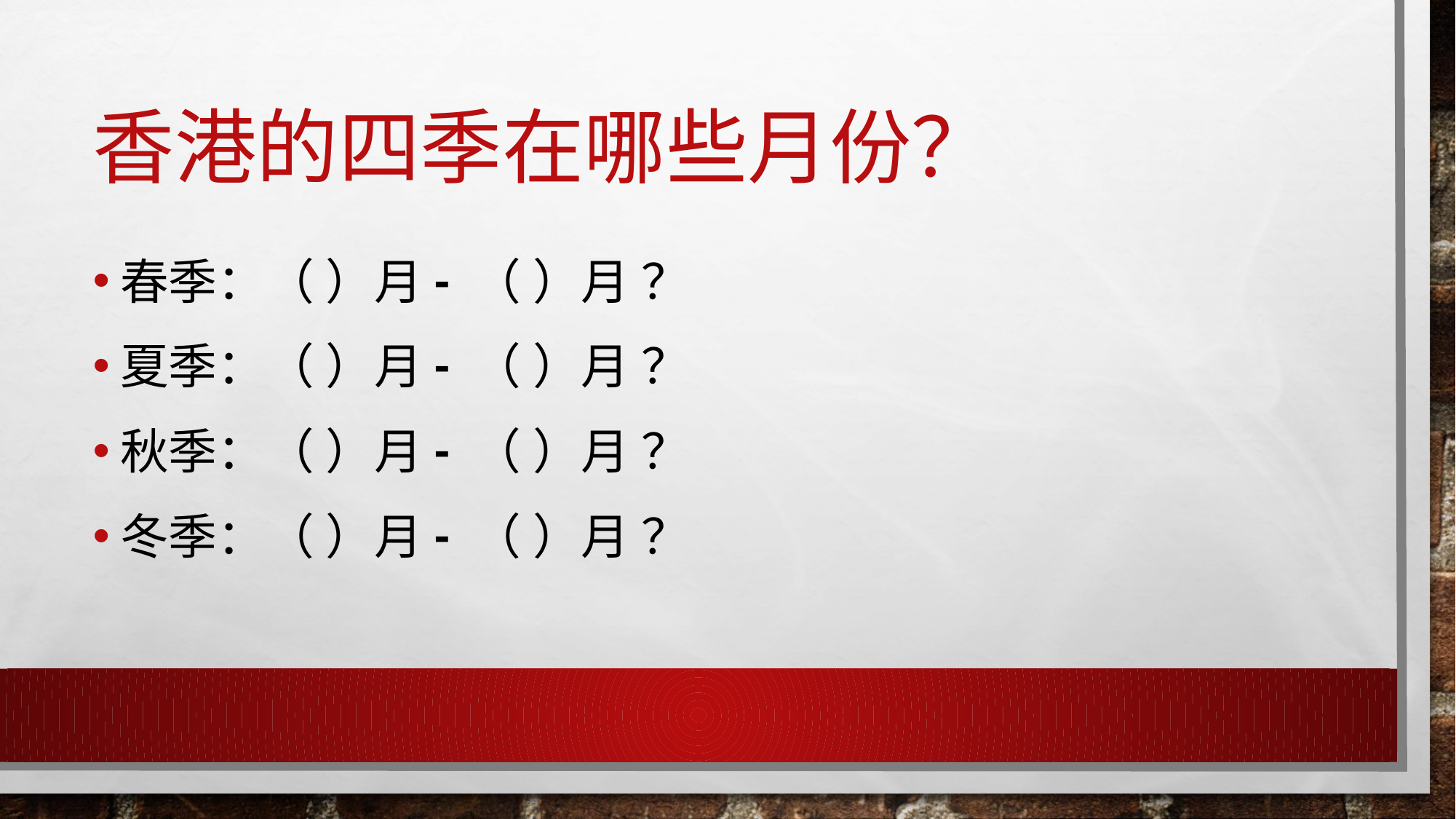

# 香港的四季在哪些月份？
春季：（ ）月- （ ）月 ？
夏季：（ ）月- （ ）月 ？
秋季：（ ）月- （ ）月 ？
冬季：（ ）月- （ ）月 ？